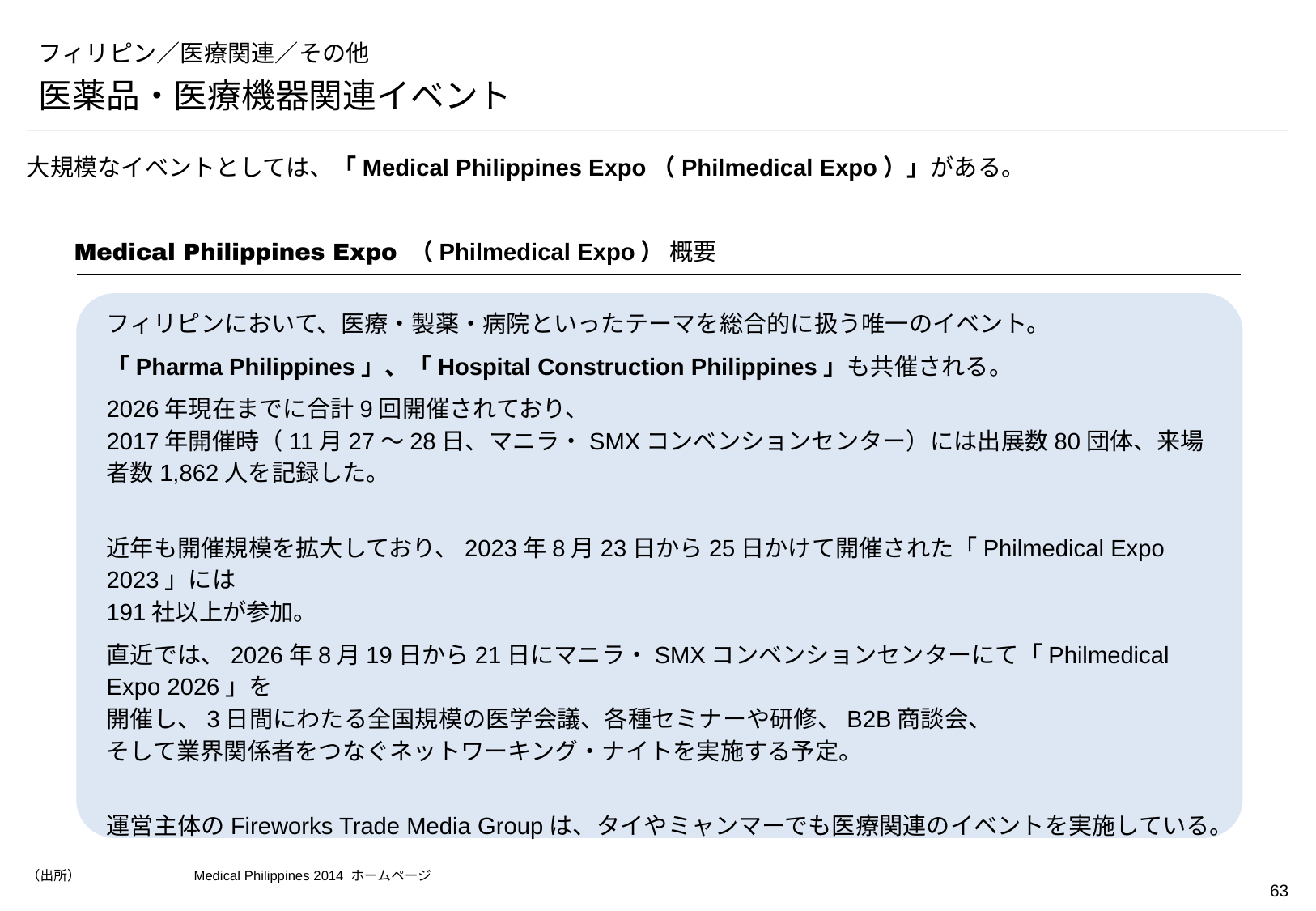

# フィリピン／医療関連／その他
医薬品・医療機器関連イベント
大規模なイベントとしては、「Medical Philippines Expo（Philmedical Expo）」がある。
Medical Philippines Expo （Philmedical Expo） 概要
フィリピンにおいて、医療・製薬・病院といったテーマを総合的に扱う唯一のイベント。
「Pharma Philippines」、「Hospital Construction Philippines」も共催される。
2026年現在までに合計9回開催されており、
2017年開催時（11月27～28日、マニラ・SMXコンベンションセンター）には出展数80団体、来場者数1,862人を記録した。
近年も開催規模を拡大しており、2023年8月23日から25日かけて開催された「Philmedical Expo 2023」には
191社以上が参加。
直近では、2026年8月19日から21日にマニラ・SMXコンベンションセンターにて「Philmedical Expo 2026」を
開催し、3日間にわたる全国規模の医学会議、各種セミナーや研修、B2B商談会、
そして業界関係者をつなぐネットワーキング・ナイトを実施する予定。
運営主体のFireworks Trade Media Groupは、タイやミャンマーでも医療関連のイベントを実施している。
（出所）	Medical Philippines 2014 ホームページ